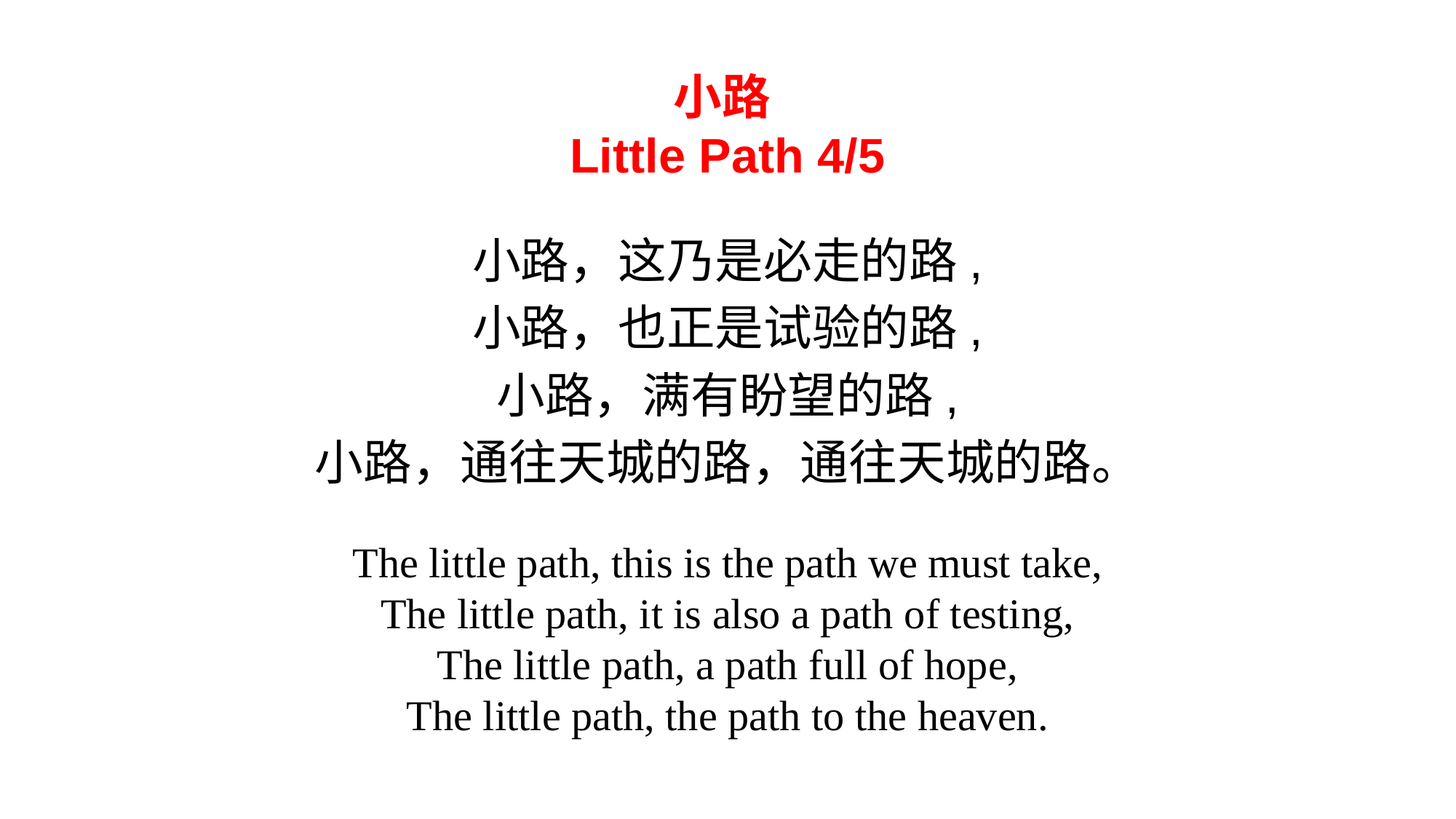

小路
Little Path 4/5
小路，这乃是必走的路,
小路，也正是试验的路,
小路，满有盼望的路,
小路，通往天城的路，通往天城的路。

The little path, this is the path we must take,
The little path, it is also a path of testing,
The little path, a path full of hope,
The little path, the path to the heaven.